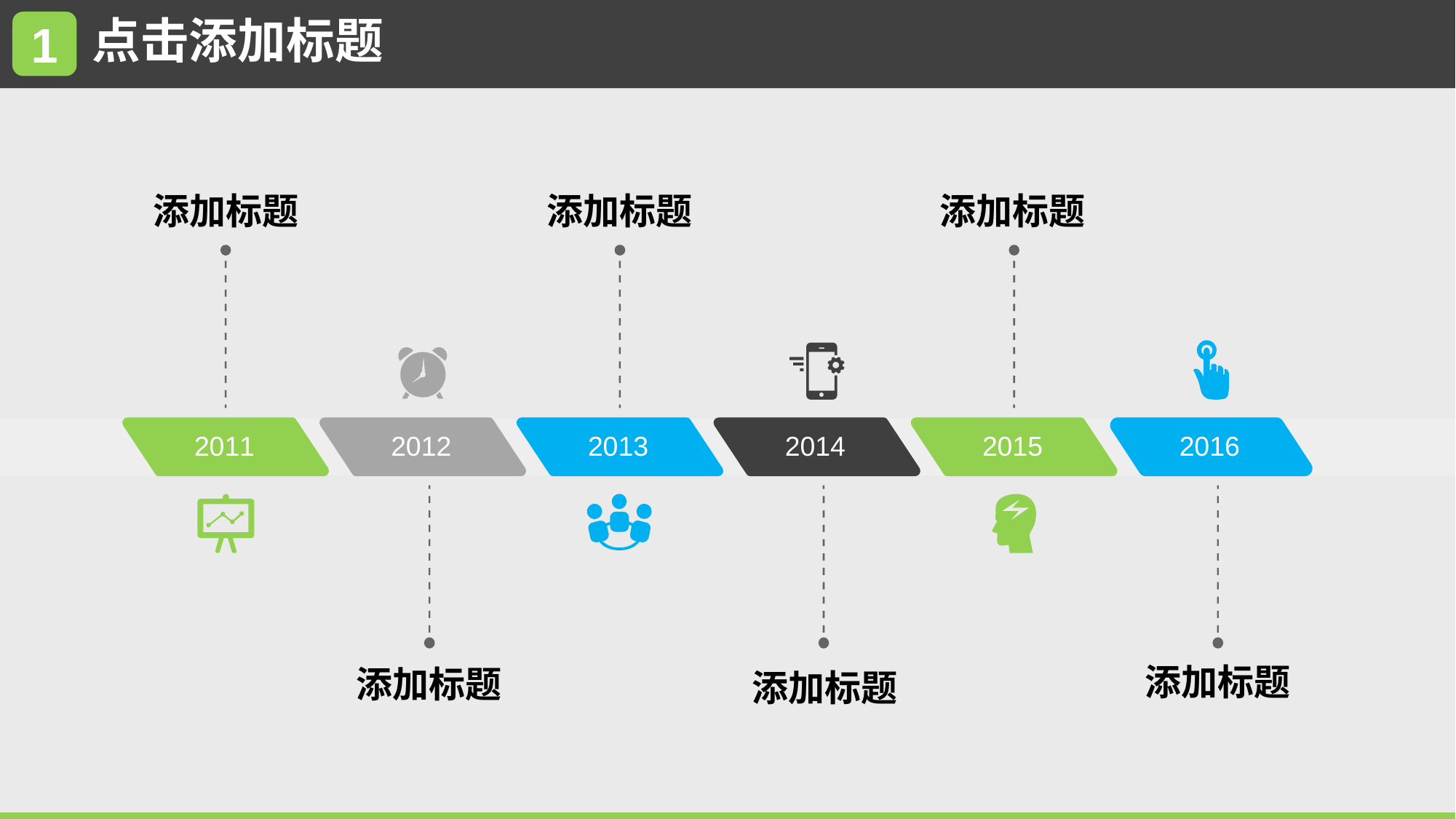

点击添加标题
1
添加标题
添加标题
添加标题

2011
2012
2013
2014
2015
2016

添加标题
添加标题
添加标题